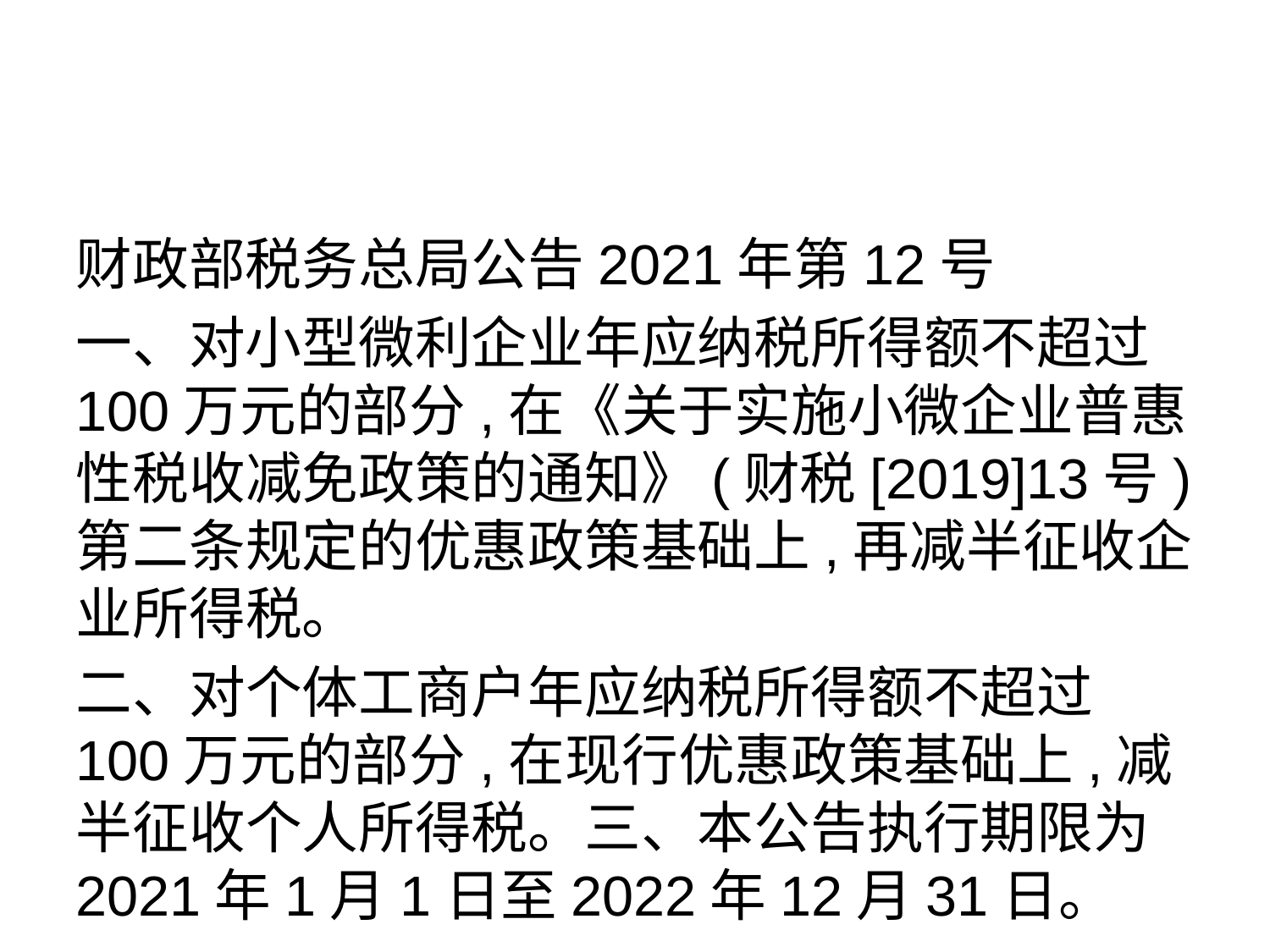

#
财政部税务总局公告2021年第12号
一、对小型微利企业年应纳税所得额不超过100万元的部分,在《关于实施小微企业普惠性税收减免政策的通知》(财税[2019]13号)第二条规定的优惠政策基础上,再减半征收企业所得税。
二、对个体工商户年应纳税所得额不超过100万元的部分,在现行优惠政策基础上,减半征收个人所得税。三、本公告执行期限为2021年1月1日至2022年12月31日。